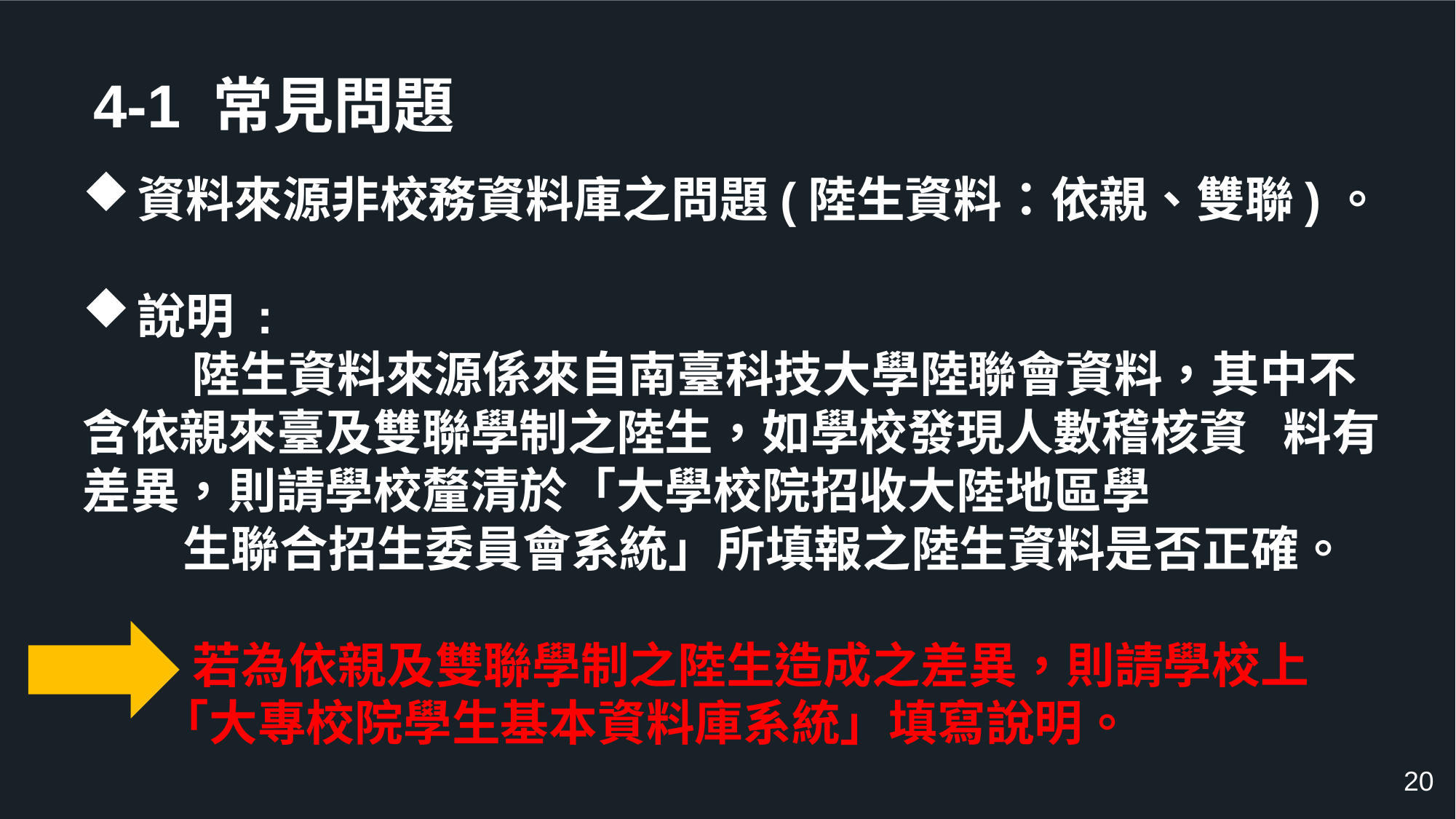

4-1 常見問題
資料來源非校務資料庫之問題(陸生資料：依親、雙聯)。

說明 :
	陸生資料來源係來自南臺科技大學陸聯會資料，其中不	含依親來臺及雙聯學制之陸生，如學校發現人數稽核資	料有差異，則請學校釐清於「大學校院招收大陸地區學
        生聯合招生委員會系統」所填報之陸生資料是否正確。

         若為依親及雙聯學制之陸生造成之差異，則請學校上
      「大專校院學生基本資料庫系統」填寫說明。

20